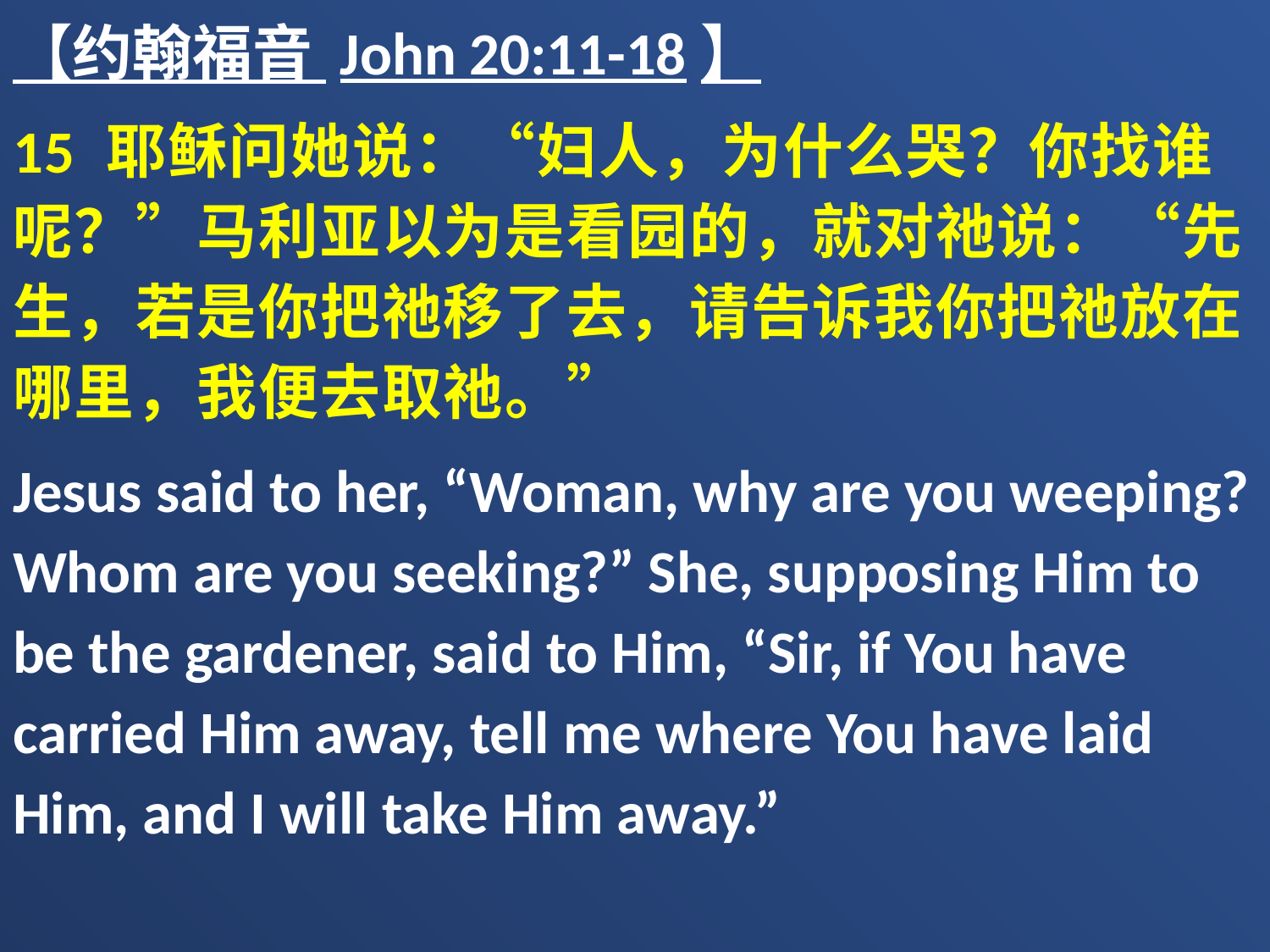

【约翰福音 John 20:11-18】
15 耶稣问她说：“妇人，为什么哭？你找谁呢？”马利亚以为是看园的，就对祂说：“先生，若是你把祂移了去，请告诉我你把祂放在哪里，我便去取祂。”
Jesus said to her, “Woman, why are you weeping? Whom are you seeking?” She, supposing Him to be the gardener, said to Him, “Sir, if You have carried Him away, tell me where You have laid Him, and I will take Him away.”